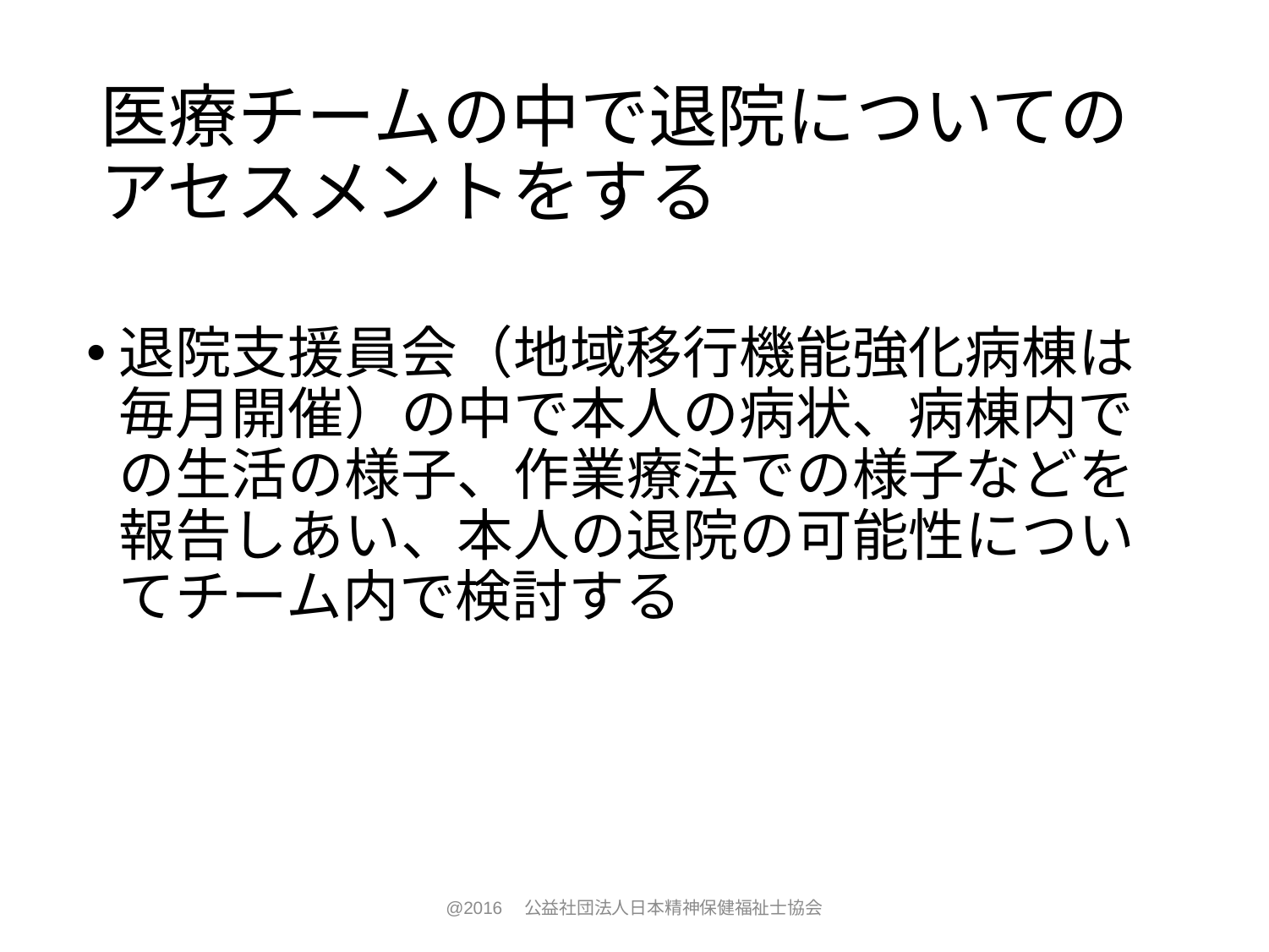

# 医療チームの中で退院についての アセスメントをする
退院支援員会（地域移行機能強化病棟は毎月開催）の中で本人の病状、病棟内での生活の様子、作業療法での様子などを報告しあい、本人の退院の可能性についてチーム内で検討する

@2016　公益社団法人日本精神保健福祉士協会